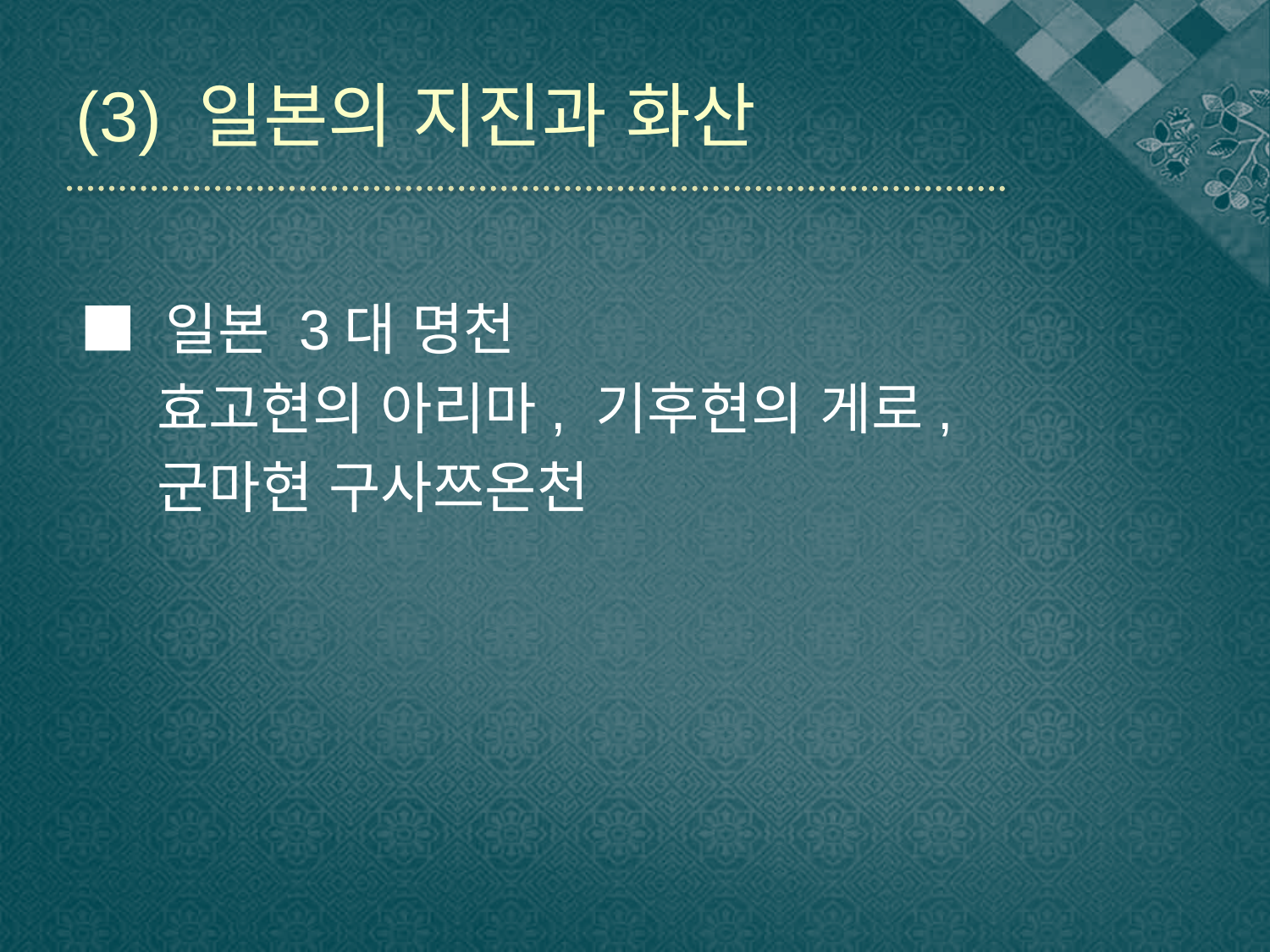

(3) 일본의 지진과 화산
■ 일본 3대 명천
    효고현의 아리마, 기후현의 게로,
    군마현 구사쯔온천